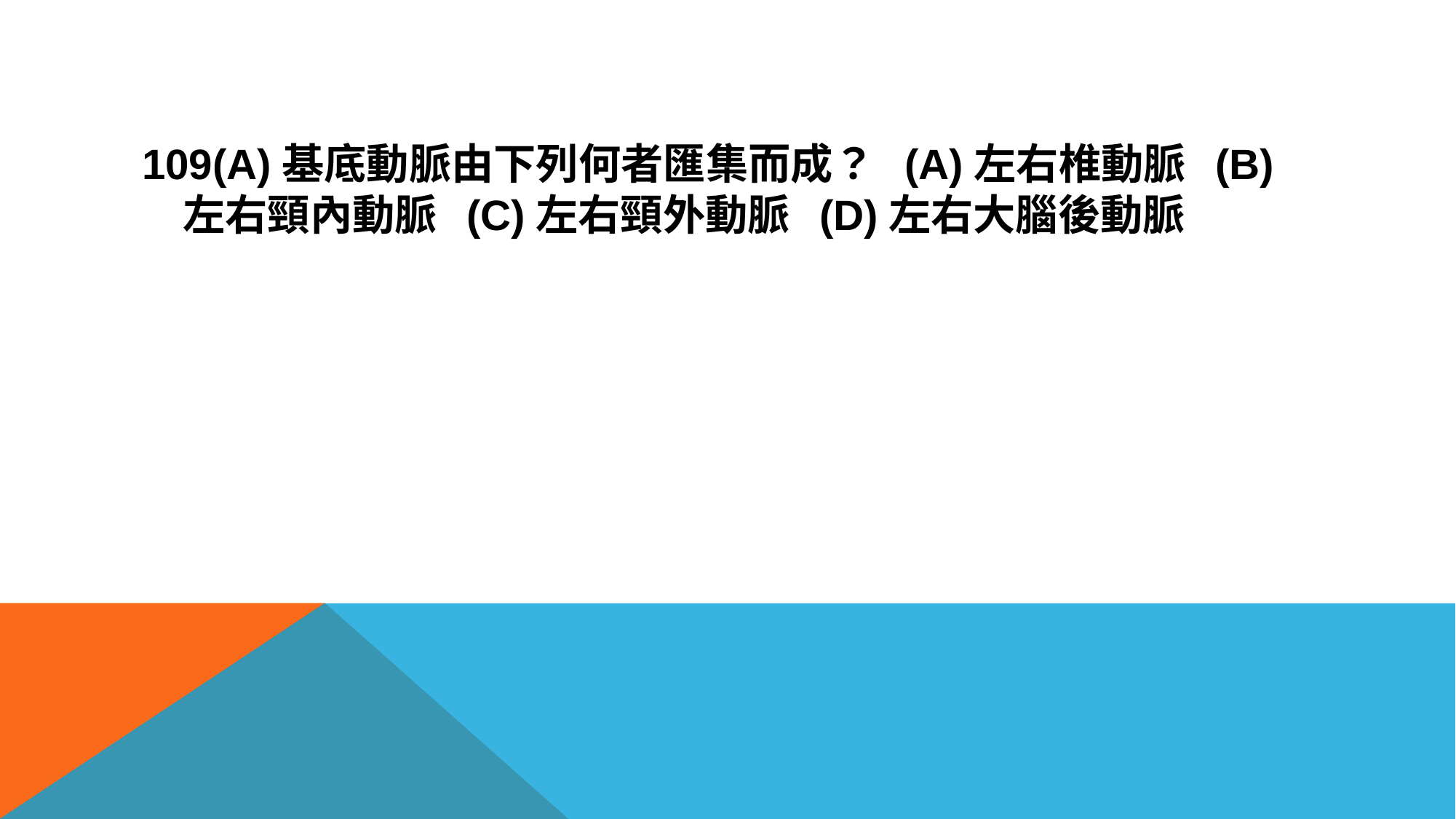

#
109(A)基底動脈由下列何者匯集而成？  (A)左右椎動脈  (B)左右頸內動脈  (C)左右頸外動脈  (D)左右大腦後動脈